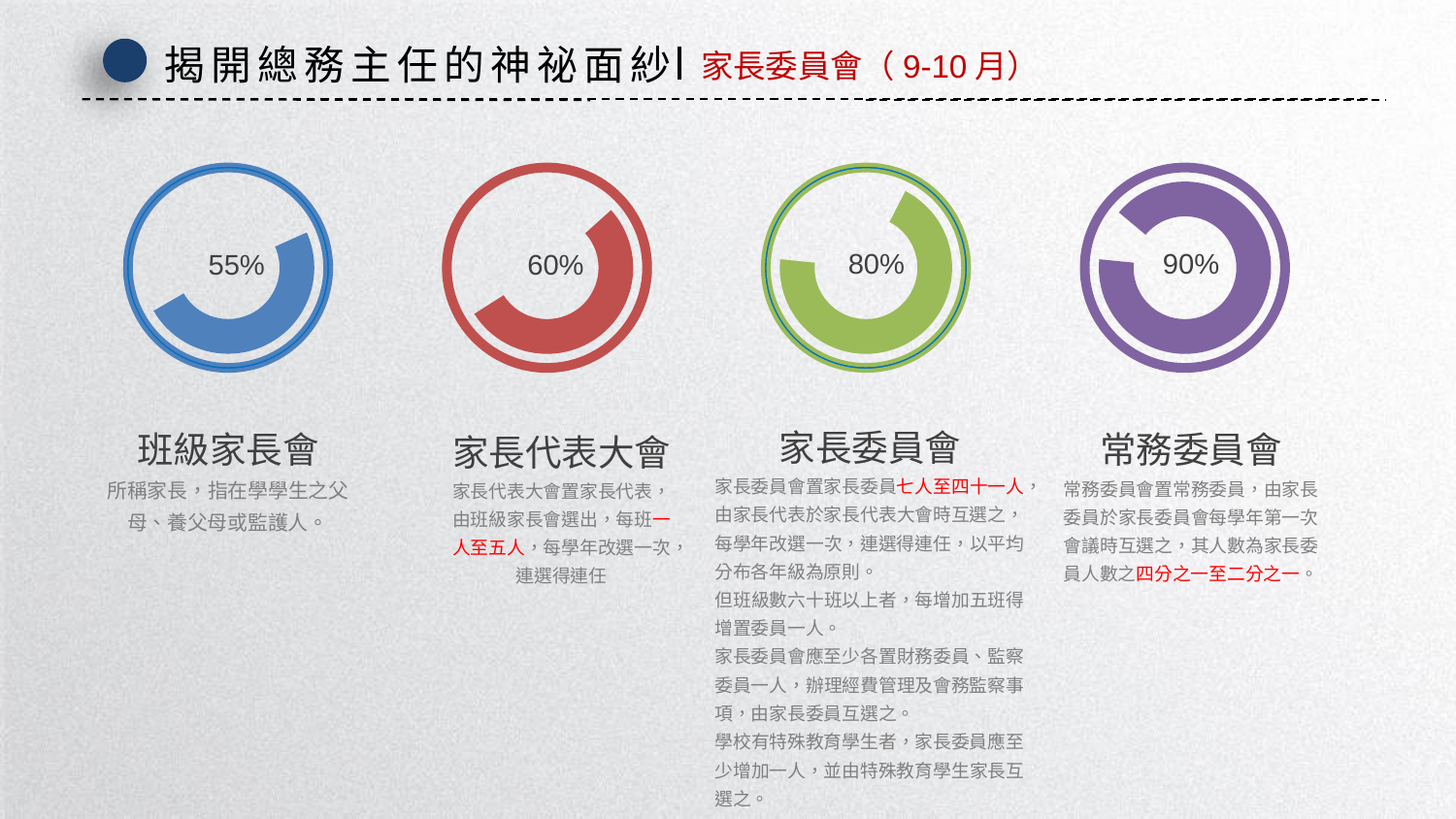

揭開總務主任的神祕面紗

家長委員會（9-10月）

80%
90%
55%
60%
家長委員會
家長委員會置家長委員七人至四十一人，由家長代表於家長代表大會時互選之，每學年改選一次，連選得連任，以平均分布各年級為原則。
但班級數六十班以上者，每增加五班得增置委員一人。
家長委員會應至少各置財務委員、監察委員一人，辦理經費管理及會務監察事項，由家長委員互選之。
學校有特殊教育學生者，家長委員應至少增加一人，並由特殊教育學生家長互選之。
班級家長會
所稱家長，指在學學生之父母、養父母或監護人。
常務委員會
常務委員會置常務委員，由家長委員於家長委員會每學年第一次會議時互選之，其人數為家長委員人數之四分之一至二分之一。
家長代表大會
家長代表大會置家長代表，由班級家長會選出，每班一人至五人，每學年改選一次，連選得連任